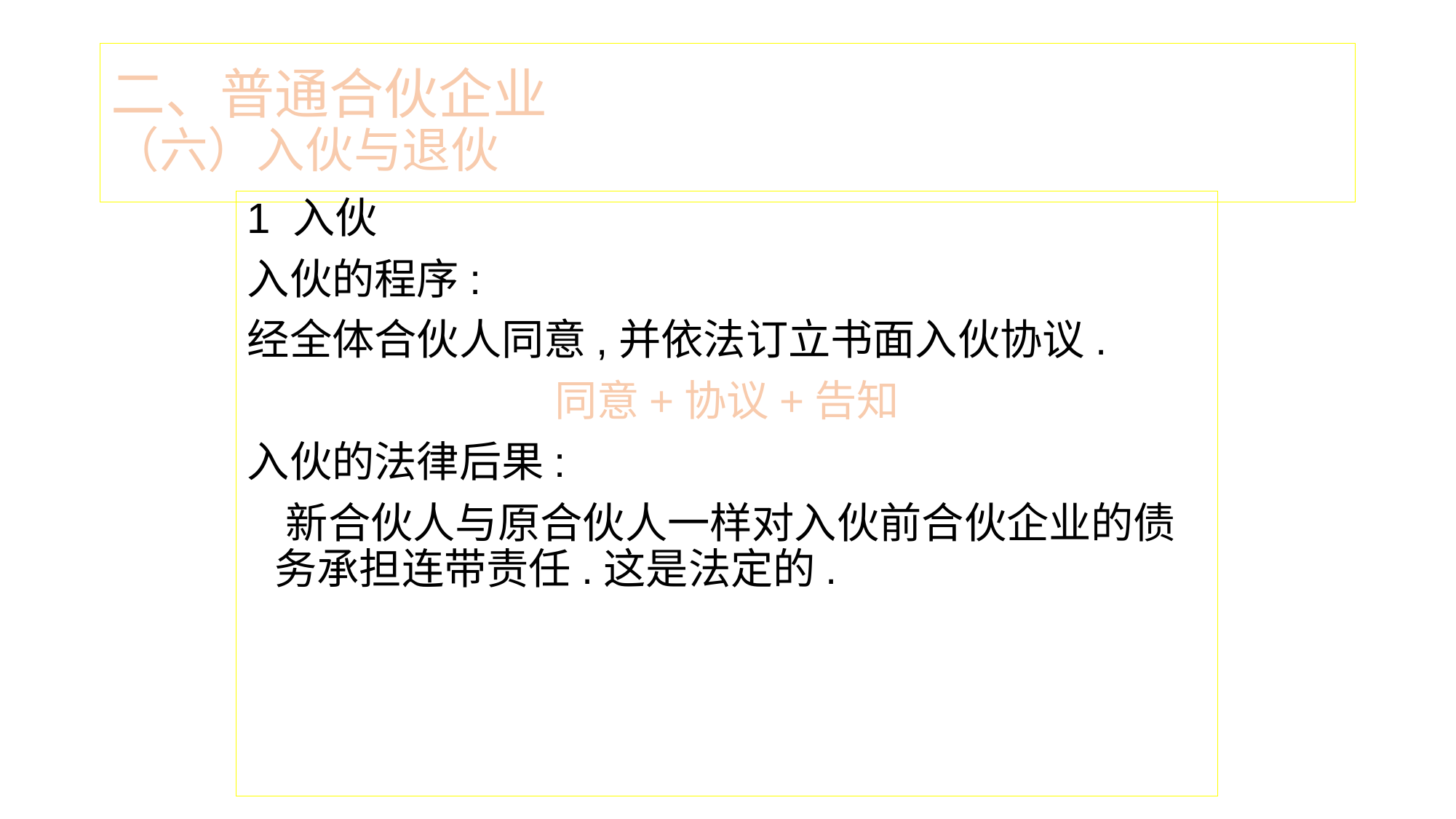

# 二、普通合伙企业 （六）入伙与退伙
1 入伙
入伙的程序:
经全体合伙人同意,并依法订立书面入伙协议.
同意+协议+告知
入伙的法律后果:
   新合伙人与原合伙人一样对入伙前合伙企业的债务承担连带责任.这是法定的.